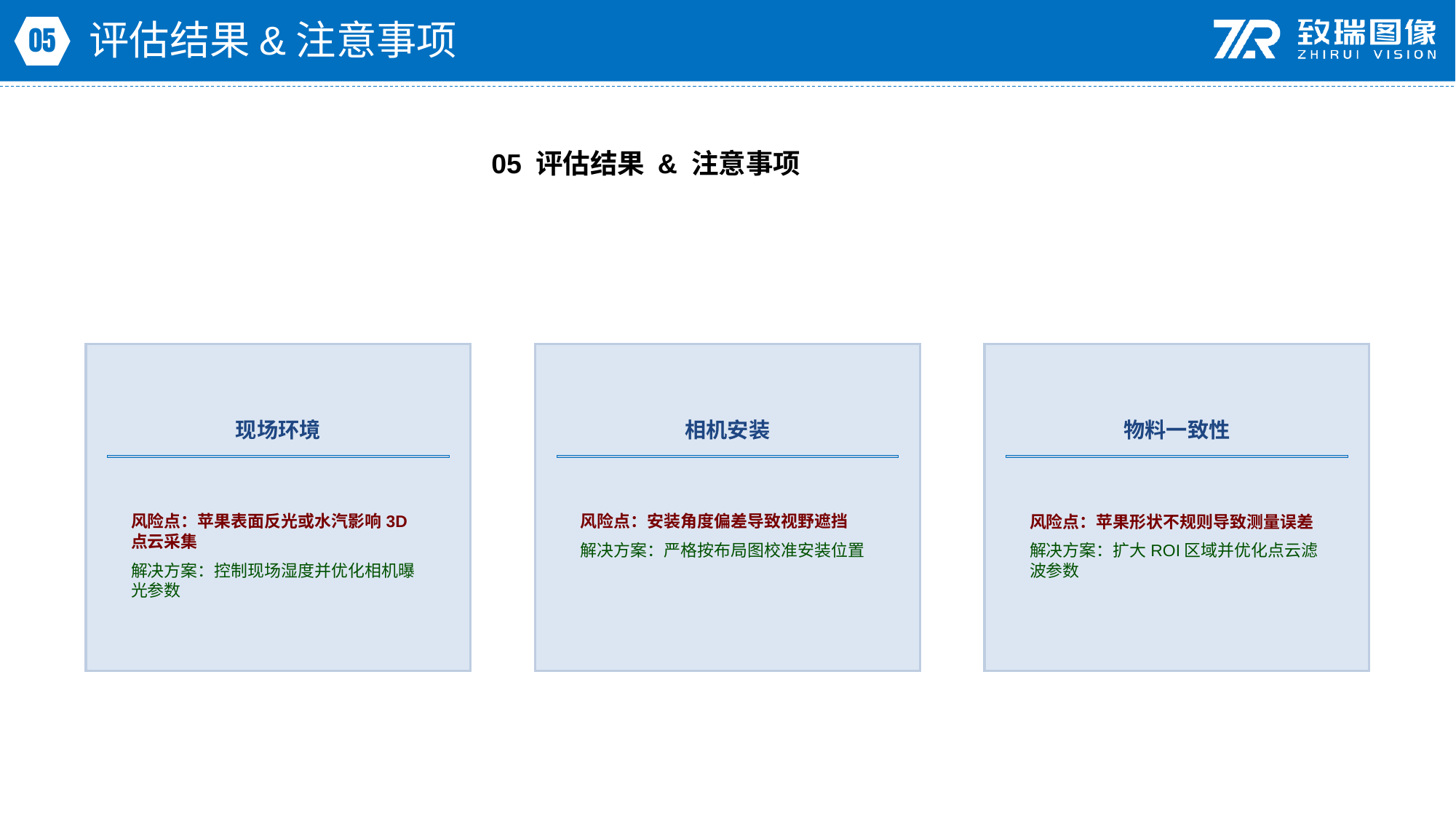

评估结果&注意事项
05

05 评估结果 & 注意事项

现场环境

相机安装

物料一致性

风险点：苹果表面反光或水汽影响3D点云采集
解决方案：控制现场湿度并优化相机曝光参数

风险点：安装角度偏差导致视野遮挡
解决方案：严格按布局图校准安装位置

风险点：苹果形状不规则导致测量误差
解决方案：扩大ROI区域并优化点云滤波参数